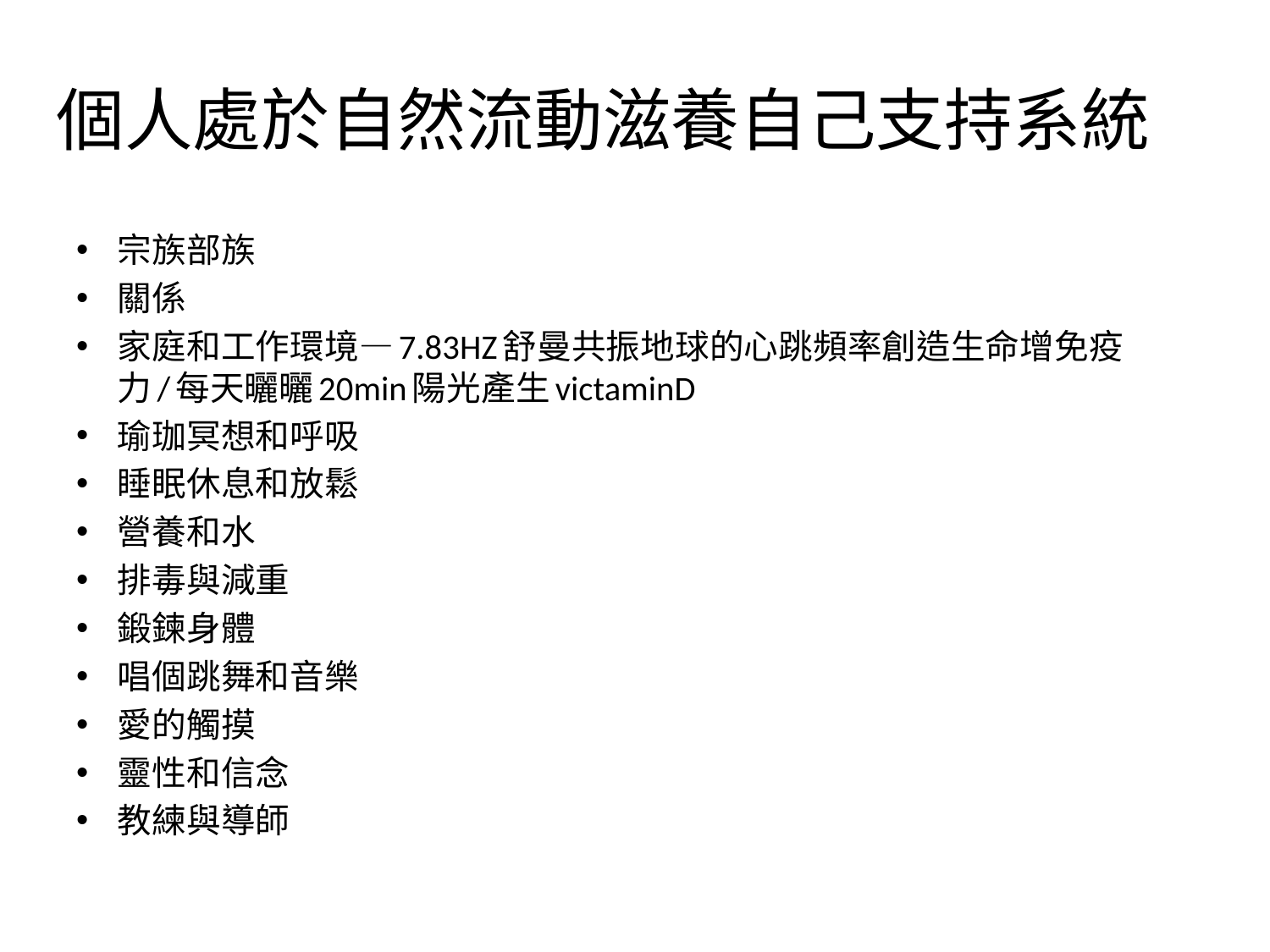

# 個人處於自然流動滋養自己支持系統
宗族部族
關係
家庭和工作環境—7.83HZ舒曼共振地球的心跳頻率創造生命增免疫力/每天曬曬20min陽光產生victaminD
瑜珈冥想和呼吸
睡眠休息和放鬆
營養和水
排毒與減重
鍛鍊身體
唱個跳舞和音樂
愛的觸摸
靈性和信念
教練與導師